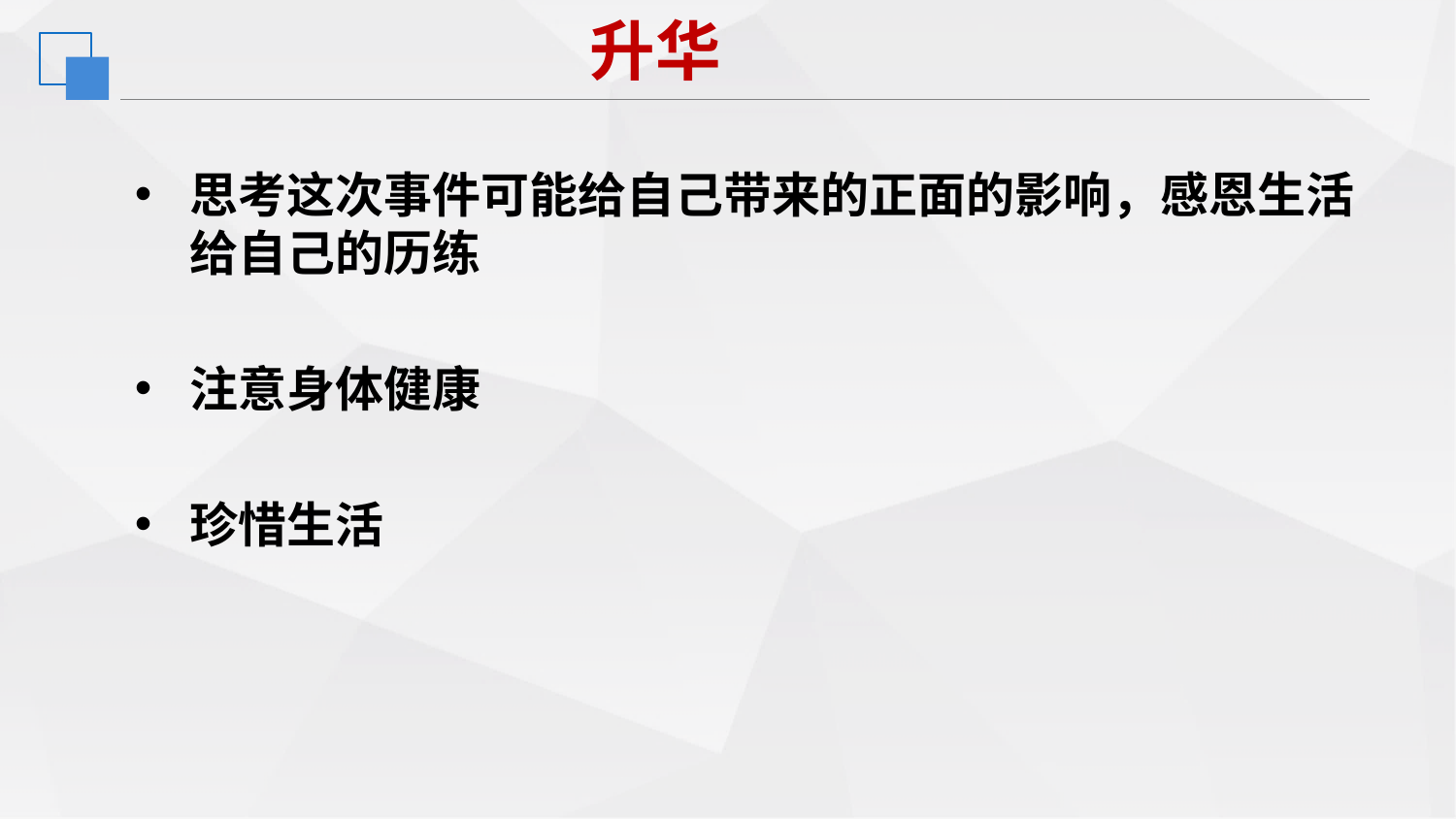

升华
思考这次事件可能给自己带来的正面的影响，感恩生活给自己的历练

注意身体健康

珍惜生活

20